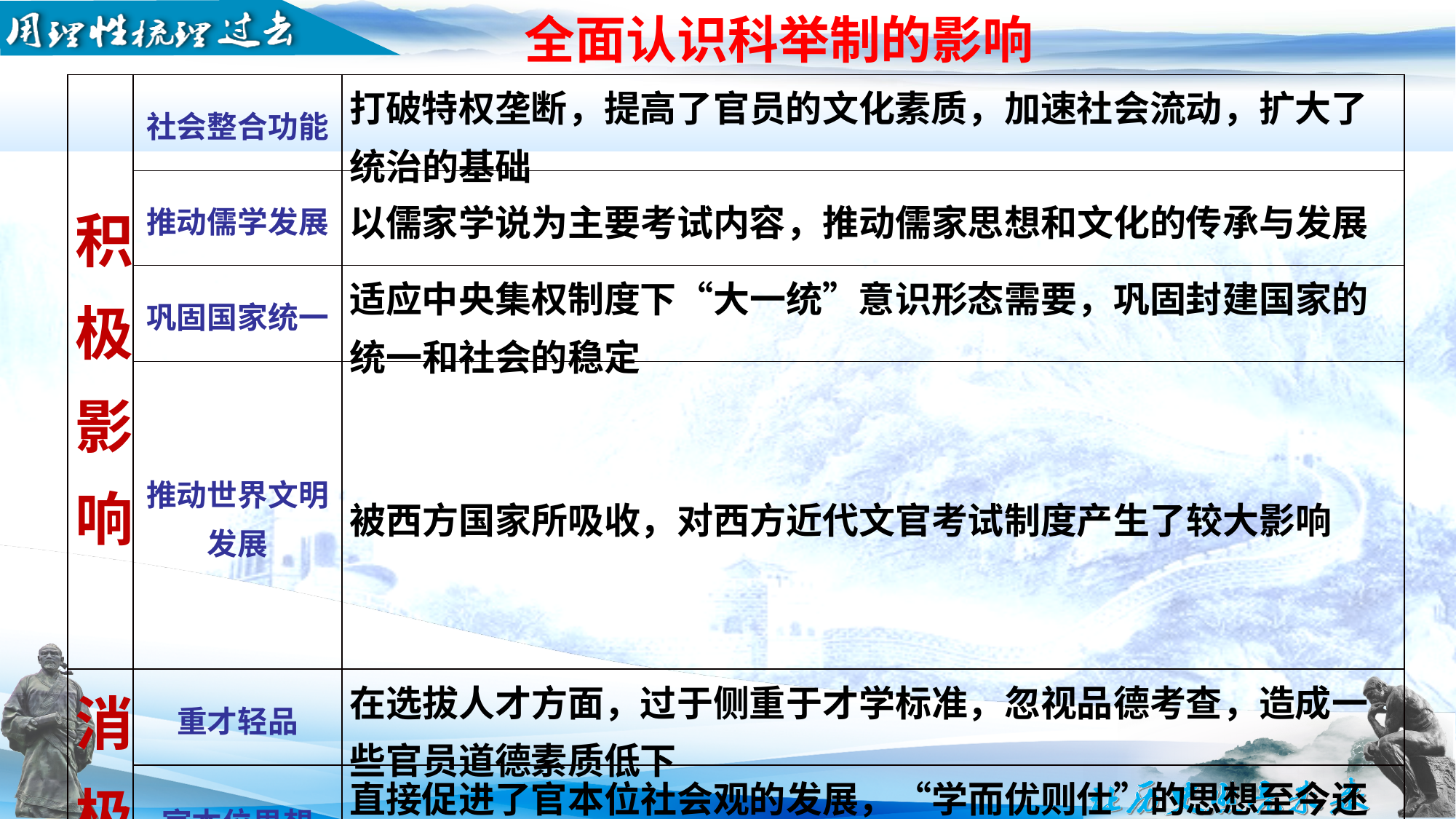

全面认识科举制的影响
| 积极影响 | 社会整合功能 | 打破特权垄断，提高了官员的文化素质，加速社会流动，扩大了统治的基础 |
| --- | --- | --- |
|  | 推动儒学发展 | 以儒家学说为主要考试内容，推动儒家思想和文化的传承与发展 |
|  | 巩固国家统一 | 适应中央集权制度下“大一统”意识形态需要，巩固封建国家的统一和社会的稳定 |
|  | 推动世界文明发展 | 被西方国家所吸收，对西方近代文官考试制度产生了较大影响 |
| 消极影响 | 重才轻品 | 在选拔人才方面，过于侧重于才学标准，忽视品德考查，造成一些官员道德素质低下 |
|  | 官本位思想 | 直接促进了官本位社会观的发展，“学而优则仕”的思想至今还存在 |
|  | 禁锢思想 | 明清科举制僵化，八股取士，禁锢思想，维护专制统治 |